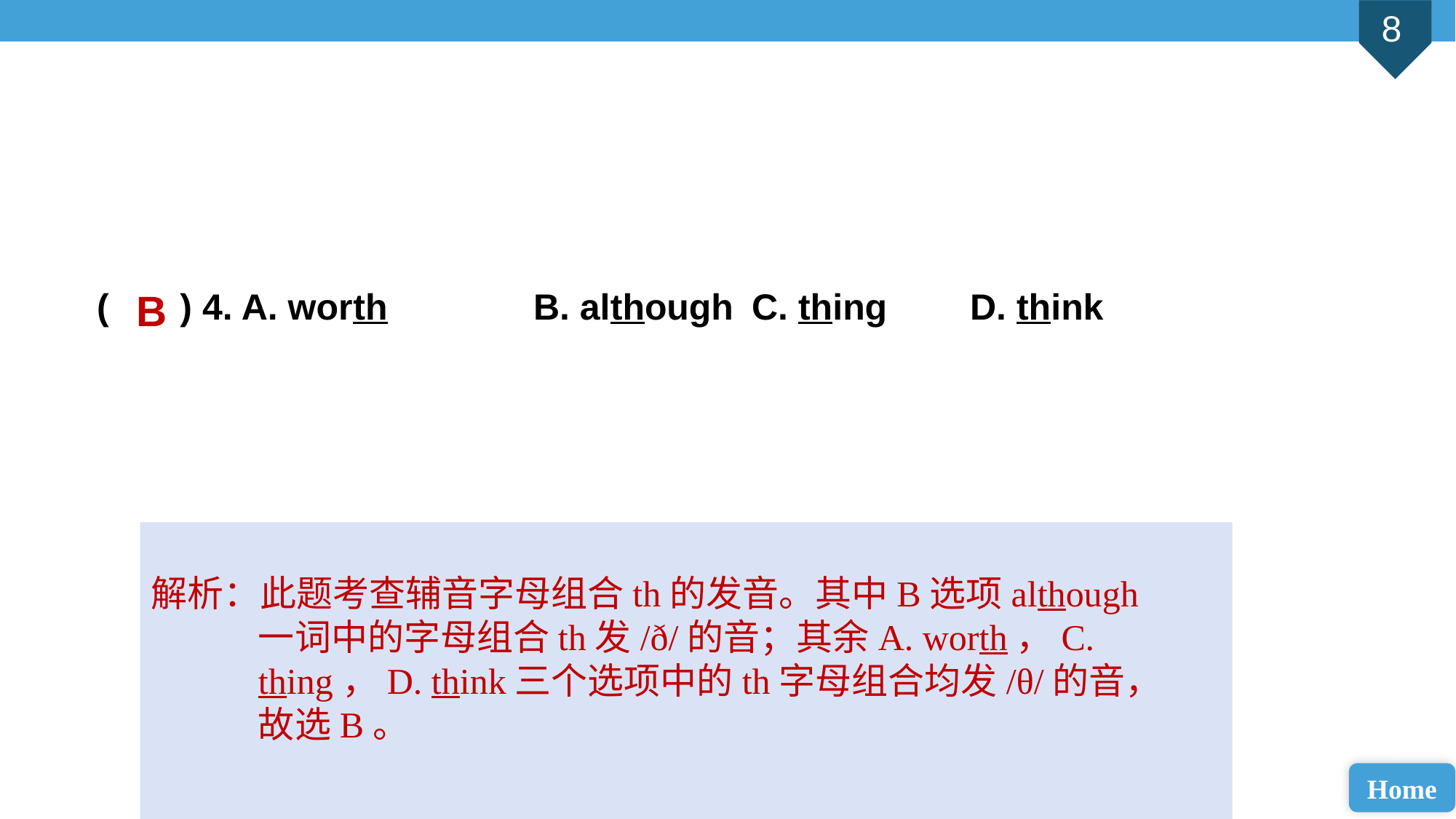

(       ) 4. A. worth 		B. although 	C. thing 	D. think
B

解析：此题考查辅音字母组合th的发音。其中B选项although一词中的字母组合th发/ð/的音；其余A. worth，C. thing，D. think三个选项中的th字母组合均发/θ/的音，故选B。